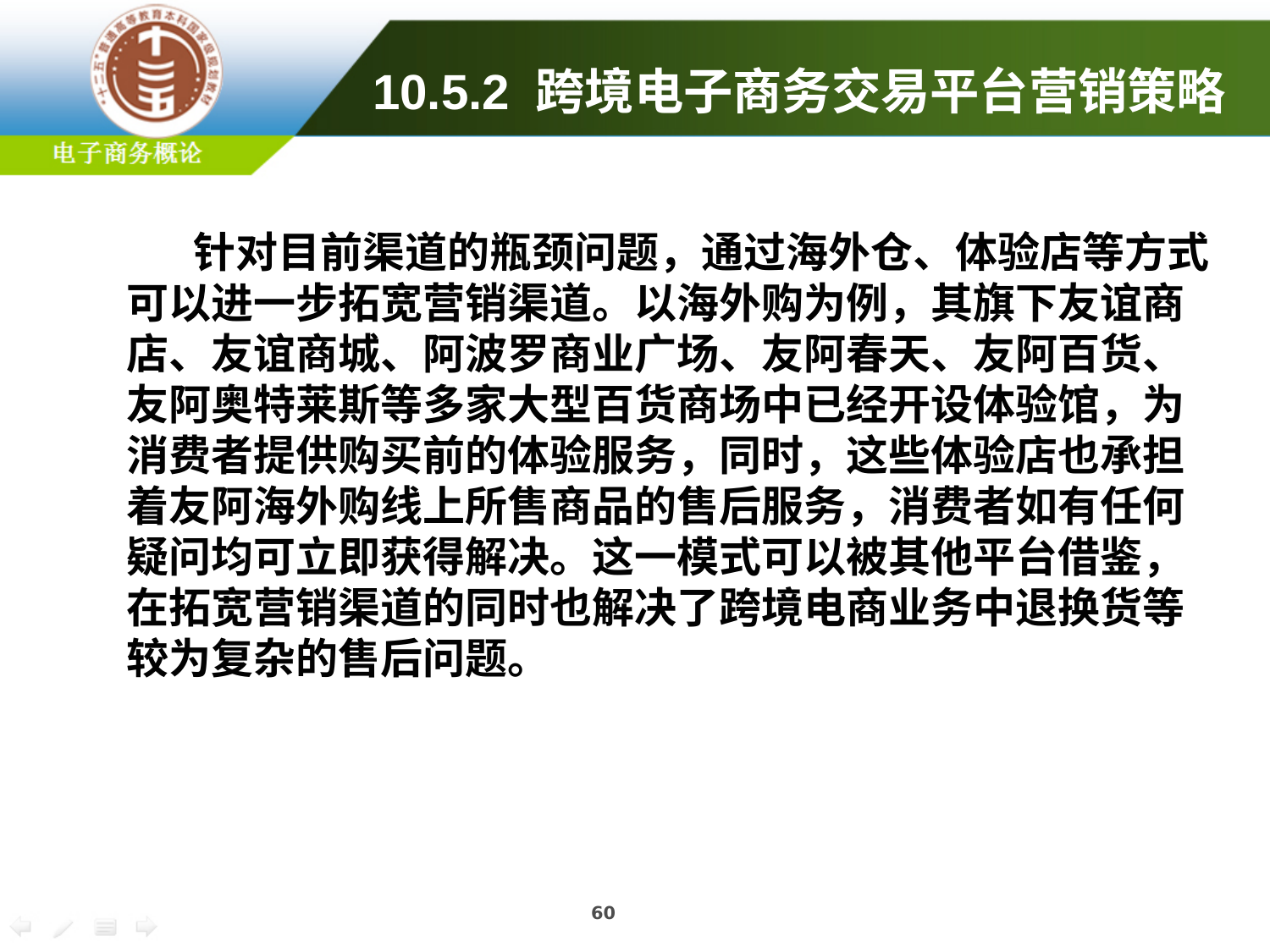

10.5.2 跨境电子商务交易平台营销策略
           针对目前渠道的瓶颈问题，通过海外仓、体验店等方式可以进一步拓宽营销渠道。以海外购为例，其旗下友谊商店、友谊商城、阿波罗商业广场、友阿春天、友阿百货、友阿奥特莱斯等多家大型百货商场中已经开设体验馆，为消费者提供购买前的体验服务，同时，这些体验店也承担着友阿海外购线上所售商品的售后服务，消费者如有任何疑问均可立即获得解决。这一模式可以被其他平台借鉴，在拓宽营销渠道的同时也解决了跨境电商业务中退换货等较为复杂的售后问题。

60